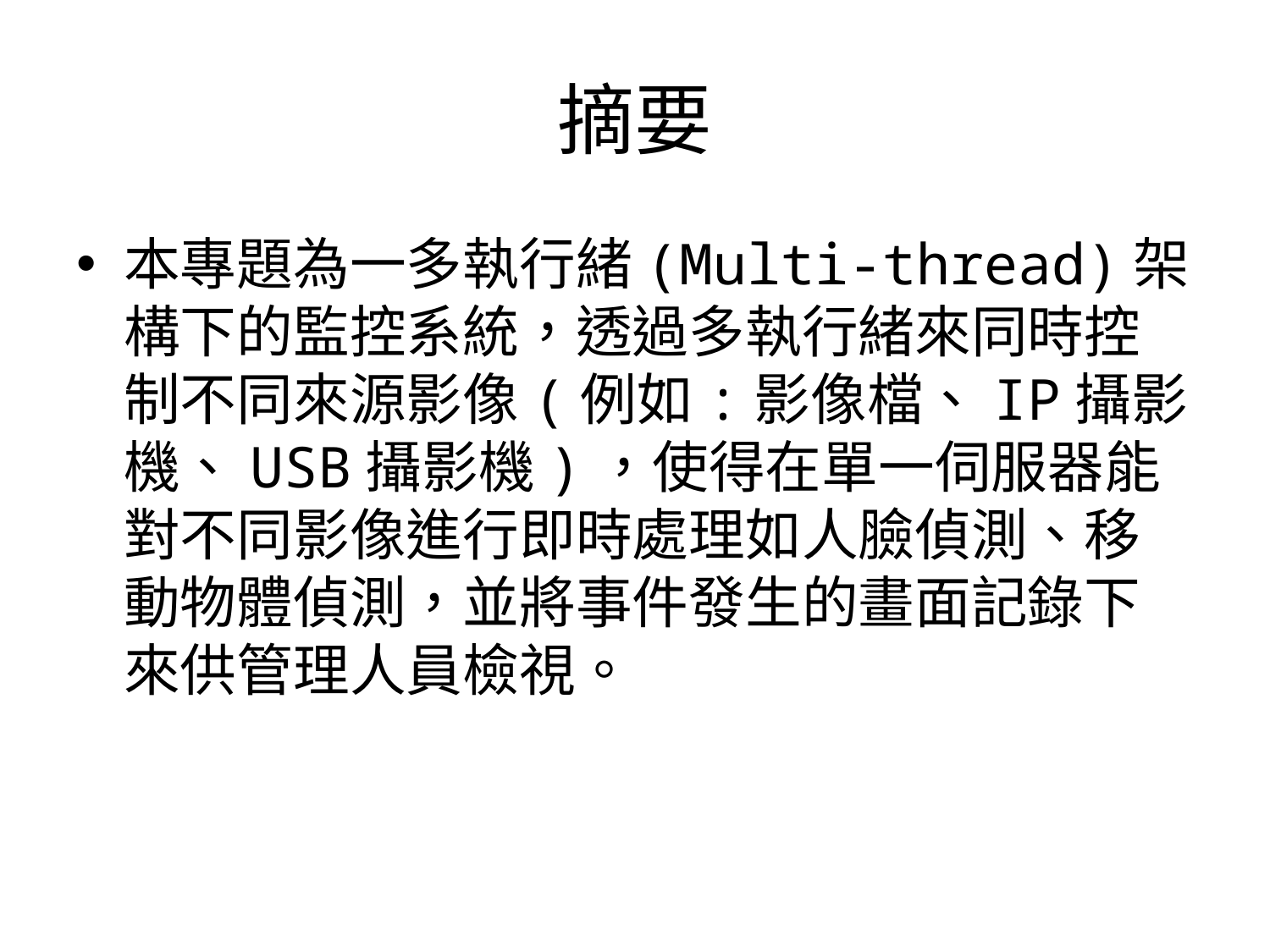

# 摘要
本專題為一多執行緒(Multi-thread)架構下的監控系統，透過多執行緒來同時控制不同來源影像(例如:影像檔、IP攝影機、USB攝影機)，使得在單一伺服器能對不同影像進行即時處理如人臉偵測、移動物體偵測，並將事件發生的畫面記錄下來供管理人員檢視。